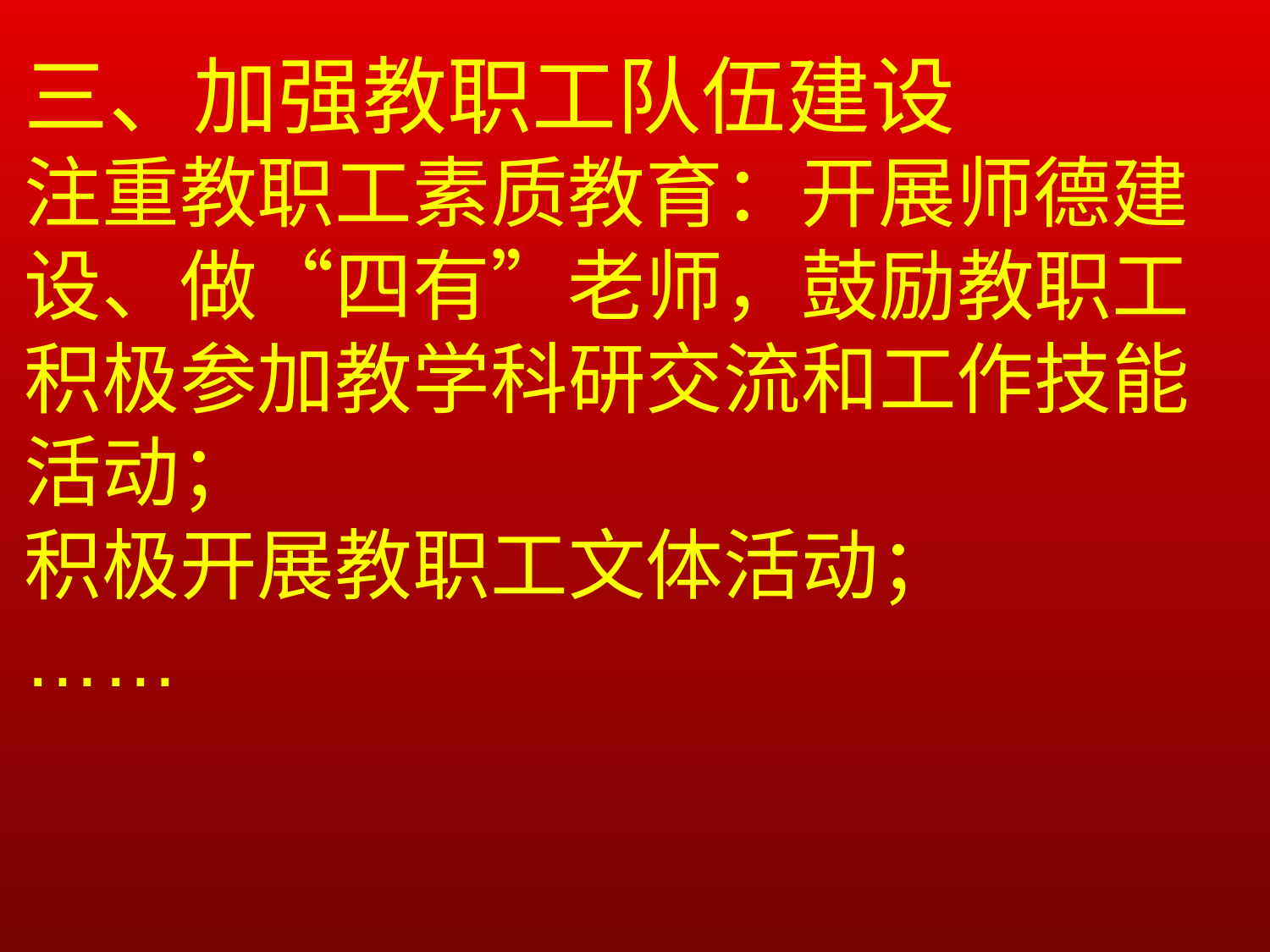

三、加强教职工队伍建设
注重教职工素质教育：开展师德建设、做“四有”老师，鼓励教职工积极参加教学科研交流和工作技能活动；
积极开展教职工文体活动；
……